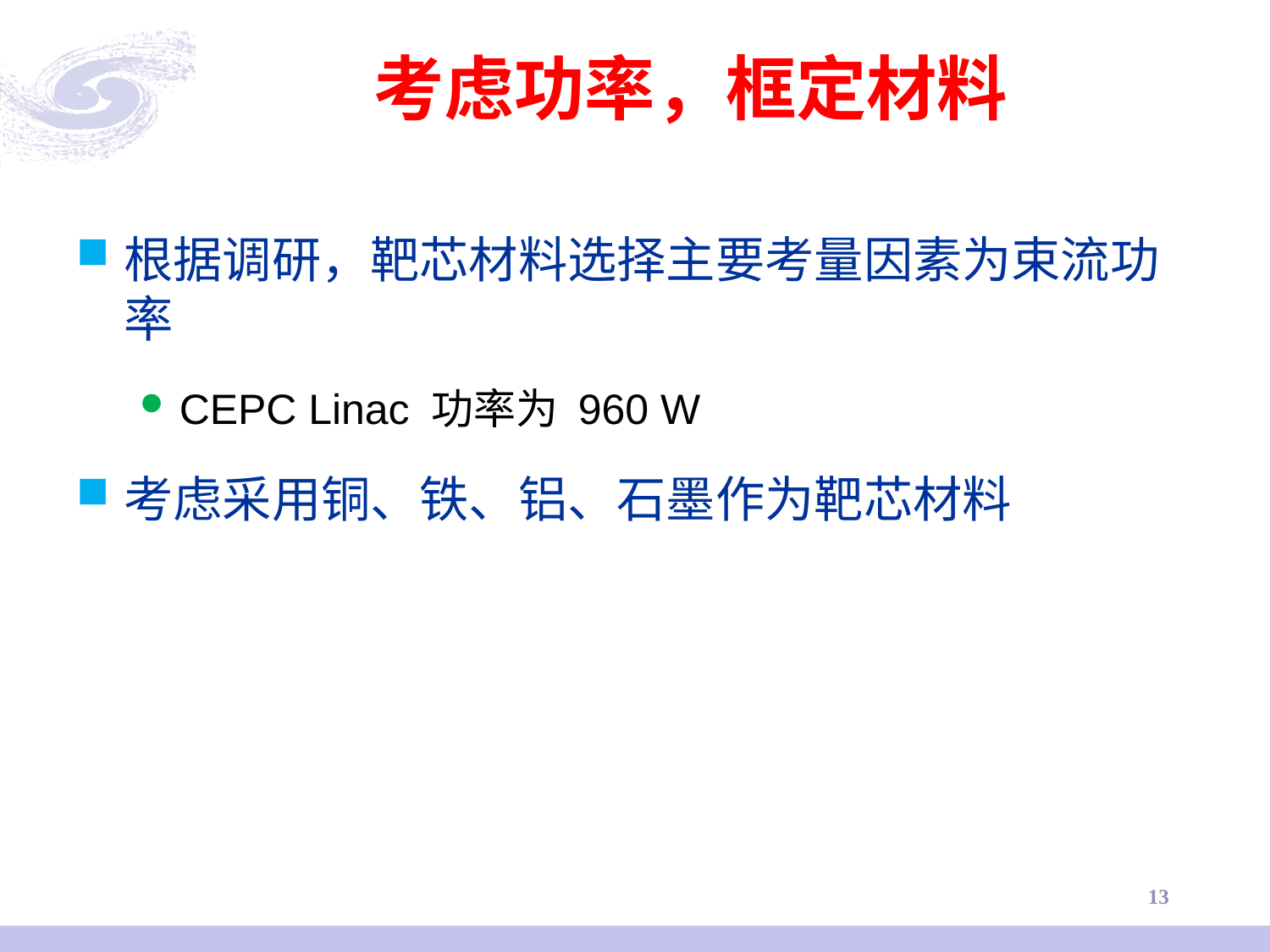

# 考虑功率，框定材料
根据调研，靶芯材料选择主要考量因素为束流功率
CEPC Linac 功率为 960 W
考虑采用铜、铁、铝、石墨作为靶芯材料
13